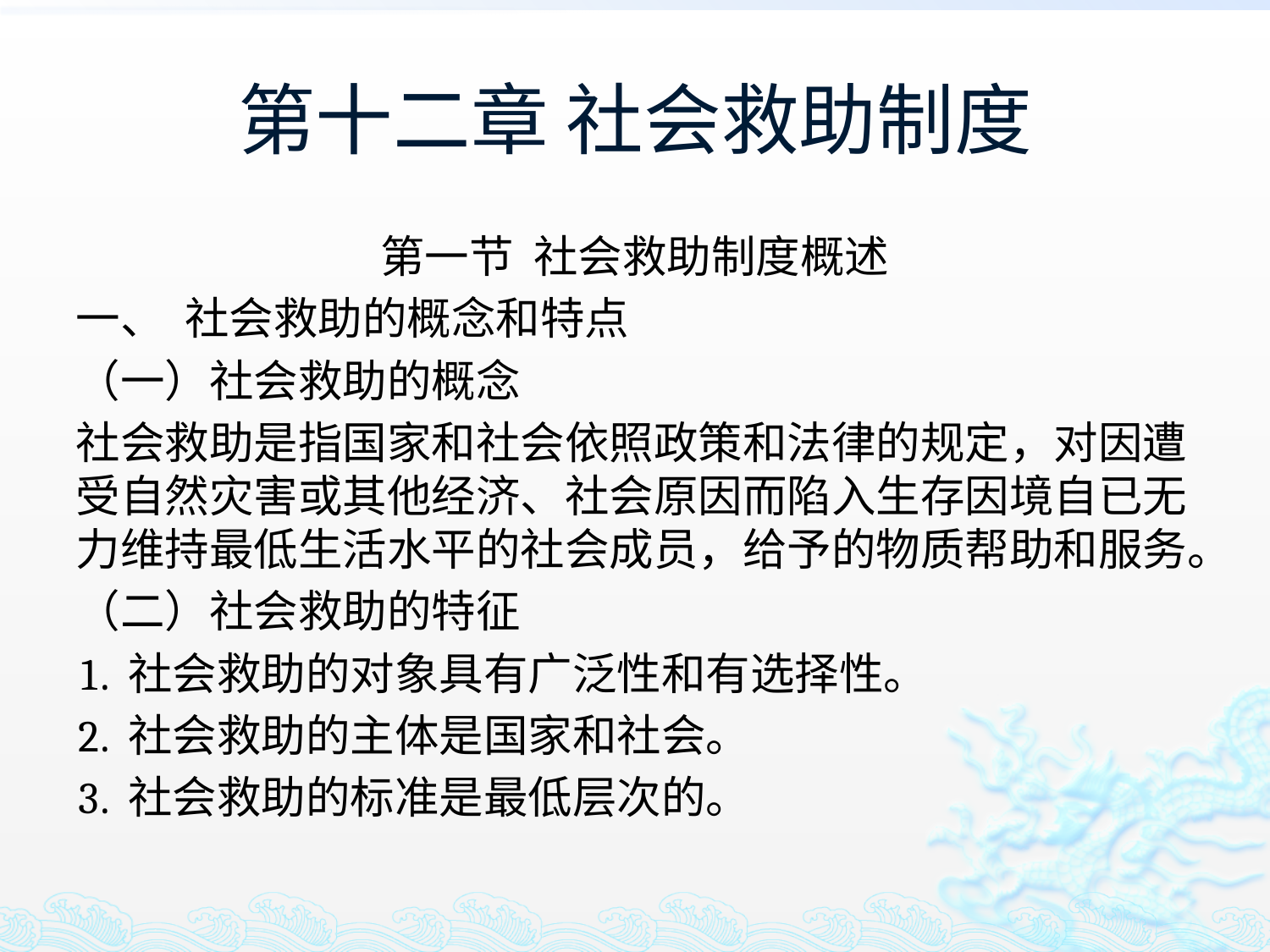

# 第十二章 社会救助制度
第一节  社会救助制度概述
一、  社会救助的概念和特点
（一）社会救助的概念
社会救助是指国家和社会依照政策和法律的规定，对因遭受自然灾害或其他经济、社会原因而陷入生存因境自已无力维持最低生活水平的社会成员，给予的物质帮助和服务。
（二）社会救助的特征
1. 社会救助的对象具有广泛性和有选择性。
2. 社会救助的主体是国家和社会。
3. 社会救助的标准是最低层次的。